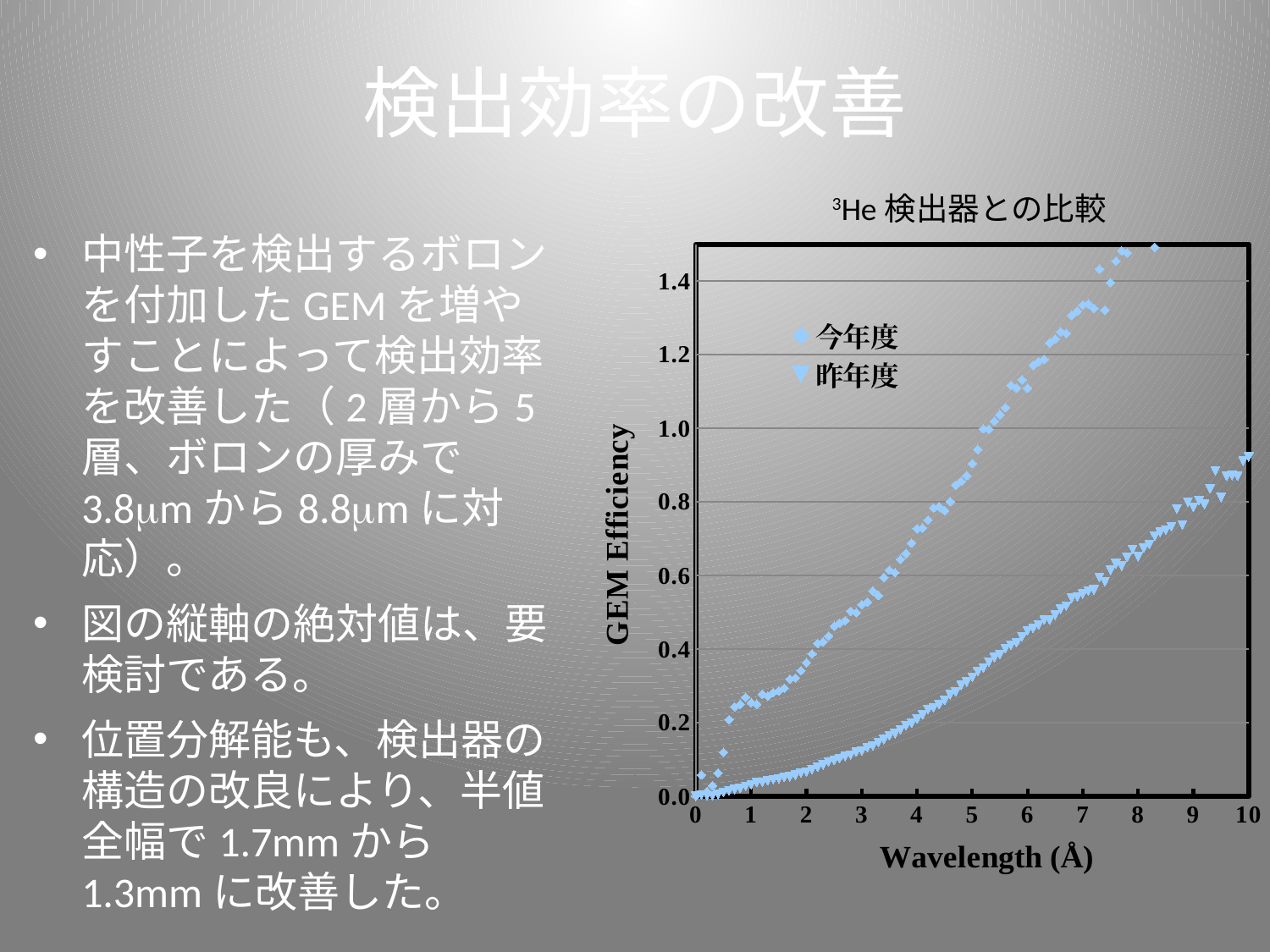

# 検出効率の改善
3He検出器との比較

### Chart

| Category | 今年度 | 昨年度 |
|---|---|---|
中性子を検出するボロンを付加したGEMを増やすことによって検出効率を改善した（2層から5層、ボロンの厚みで3.8μmから8.8μmに対応）。
図の縦軸の絶対値は、要検討である。
位置分解能も、検出器の構造の改良により、半値全幅で1.7mmから1.3mmに改善した。